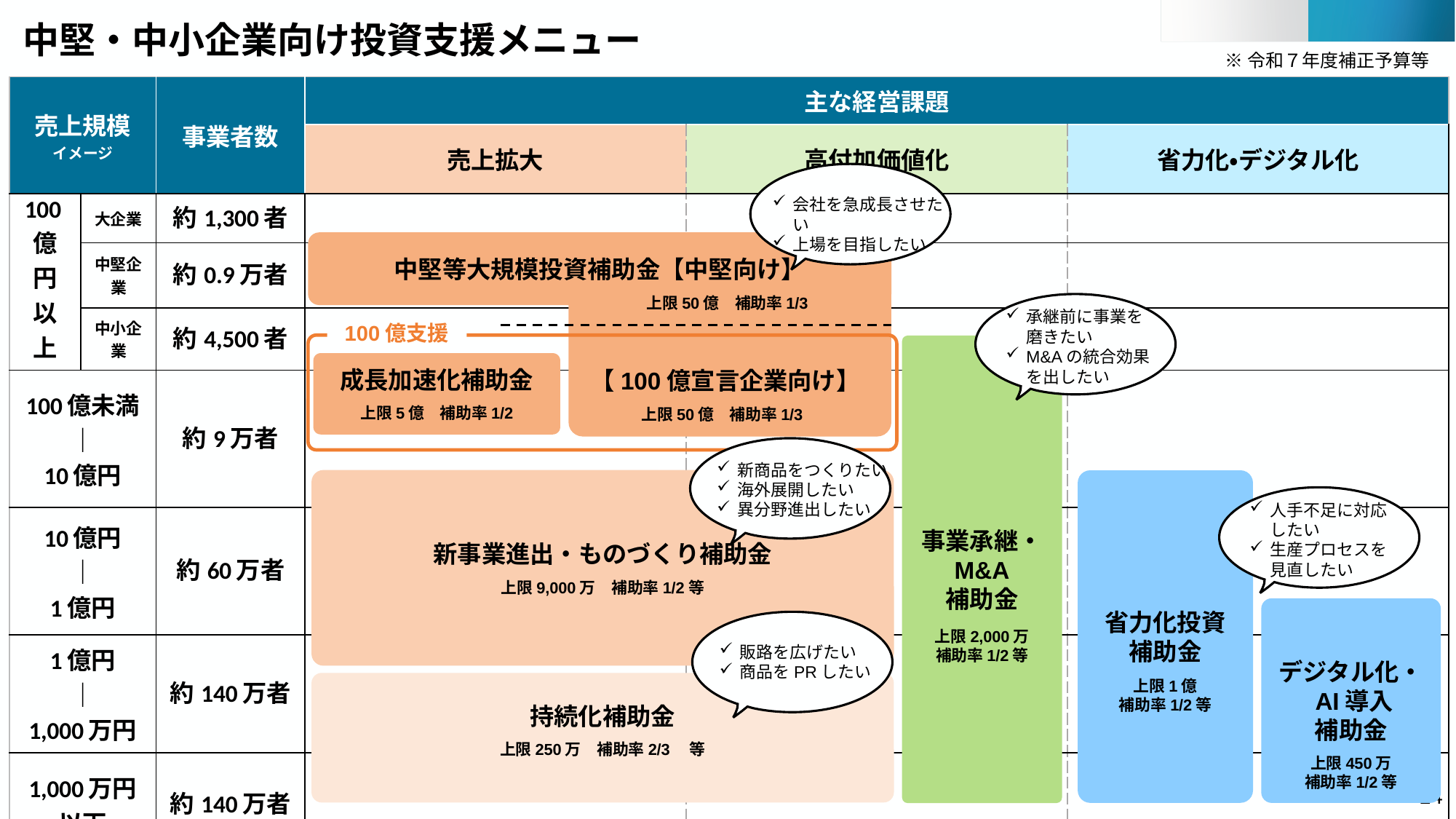

# 中堅・中小企業向け投資支援メニュー
※令和７年度補正予算等
| 売上規模 イメージ |  | 事業者数 | 主な経営課題 |  |  |
| --- | --- | --- | --- | --- | --- |
|  |  |  | 売上拡大 | 高付加価値化 | 省力化・デジタル化 |
| 100億円 以上 | 大企業 | 約1,300者 |  |  |  |
|  | 中堅企業 | 約0.9万者 |  |  |  |
|  | 中小企業 | 約4,500者 |  |  |  |
| 100億未満 ｜ 10億円 |  | 約9万者 |  |  |  |
| 10億円 ｜ 1億円 |  | 約60万者 |  |  |  |
| 1億円 ｜ 1,000万円 |  | 約140万者 |  |  |  |
| 1,000万円以下 |  | 約140万者 |  |  |  |

会社を急成長させたい
上場を目指したい
中堅等大規模投資補助金【中堅向け】

【100億宣言企業向け】
上限50億　補助率1/3

承継前に事業を
磨きたい
M&Aの統合効果
を出したい
100億支援

事業承継・
M&A
補助金
上限2,000万
補助率1/2等
成長加速化補助金
上限5億　補助率1/2
上限50億　補助率1/3

新商品をつくりたい
海外展開したい
異分野進出したい
新事業進出・ものづくり補助金
上限9,000万　補助率1/2等
省力化投資
補助金
上限1億
補助率1/2等

人手不足に対応
したい
生産プロセスを
見直したい
デジタル化・
 AI導入
補助金
上限450万
補助率1/2等

販路を広げたい
商品をPRしたい
持続化補助金
上限250万　補助率2/3　等
14